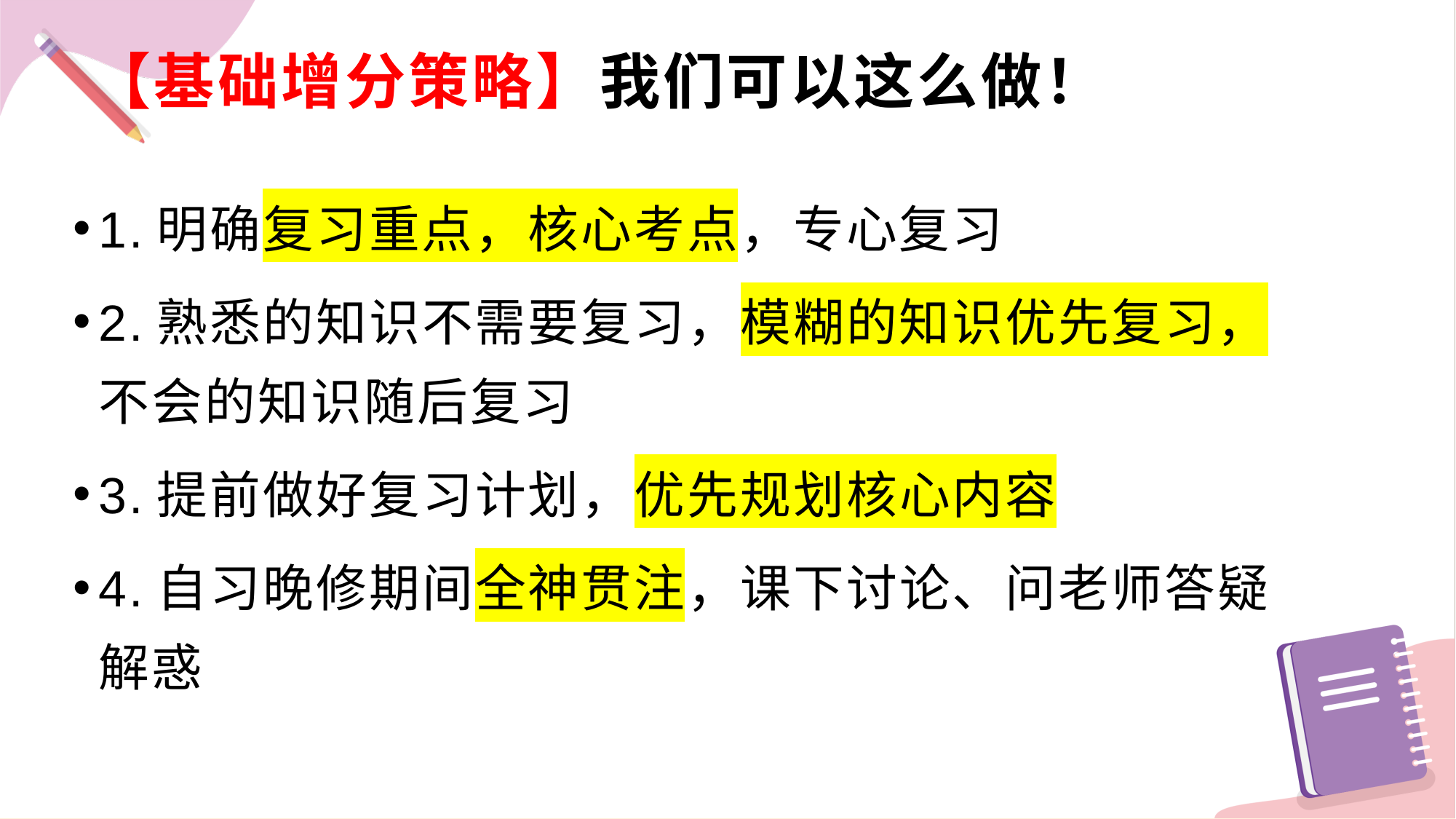

# 【基础增分策略】我们可以这么做！
1.明确复习重点，核心考点，专心复习
2.熟悉的知识不需要复习，模糊的知识优先复习，不会的知识随后复习
3.提前做好复习计划，优先规划核心内容
4.自习晚修期间全神贯注，课下讨论、问老师答疑解惑